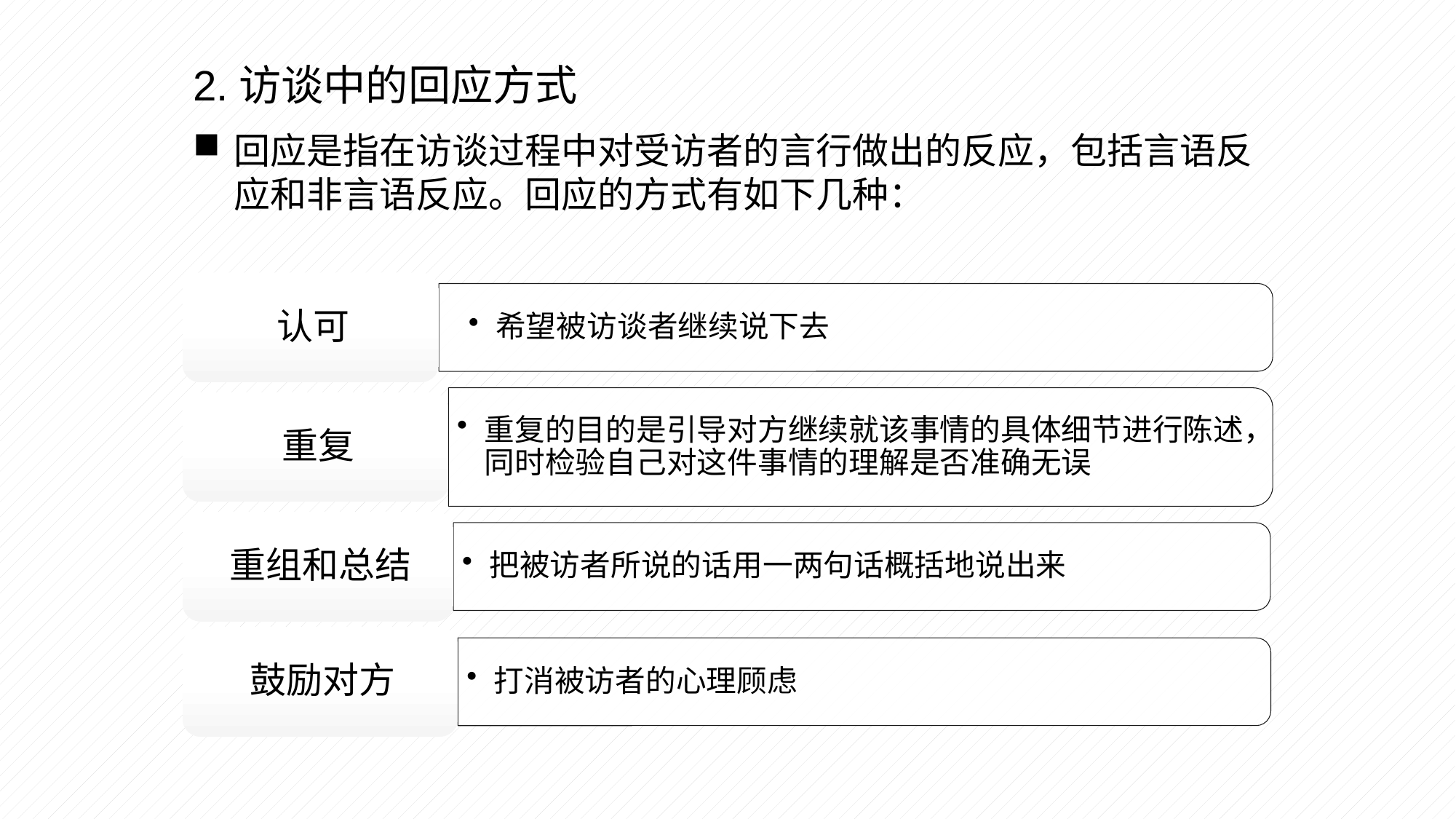

2.访谈中的回应方式
回应是指在访谈过程中对受访者的言行做出的反应，包括言语反应和非言语反应。回应的方式有如下几种：
希望被访谈者继续说下去
认可
重复的目的是引导对方继续就该事情的具体细节进行陈述，同时检验自己对这件事情的理解是否准确无误
重复
把被访者所说的话用一两句话概括地说出来
重组和总结
打消被访者的心理顾虑
鼓励对方